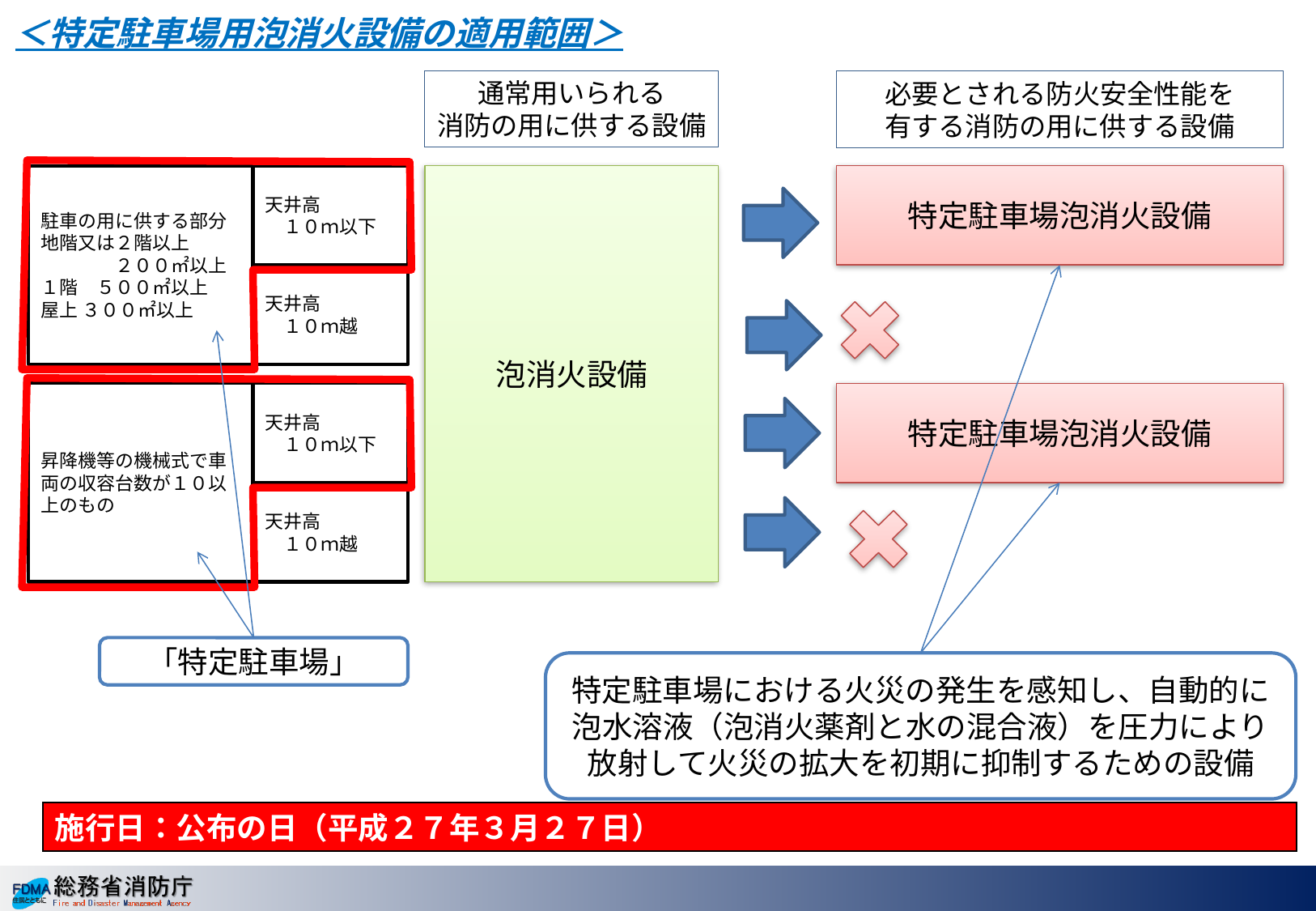

＜特定駐車場用泡消火設備の適用範囲＞
通常用いられる
消防の用に供する設備
必要とされる防火安全性能を
有する消防の用に供する設備

駐車の用に供する部分
地階又は２階以上
　　　　２００㎡以上
１階　５００㎡以上
屋上 ３００㎡以上
天井高
　１０ｍ以下
泡消火設備
特定駐車場泡消火設備

天井高
　１０ｍ越

昇降機等の機械式で車両の収容台数が１０以上のもの
天井高
　１０ｍ以下
特定駐車場泡消火設備

天井高
　１０ｍ越

「特定駐車場」
特定駐車場における火災の発生を感知し、自動的に泡水溶液（泡消火薬剤と水の混合液）を圧力により放射して火災の拡大を初期に抑制するための設備
施行日：公布の日（平成２７年３月２７日）